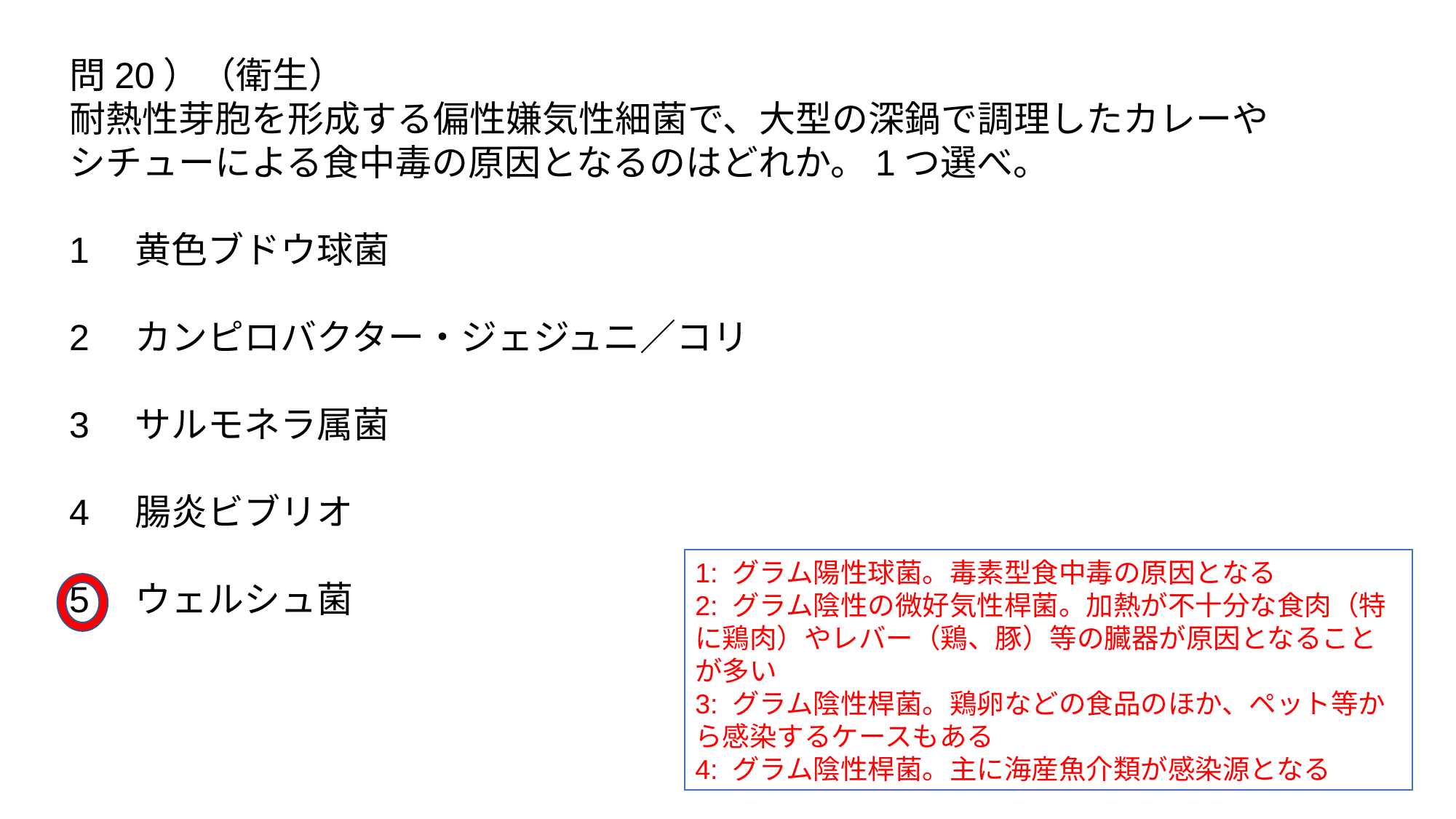

問20）（衛生）
耐熱性芽胞を形成する偏性嫌気性細菌で、大型の深鍋で調理したカレーや
シチューによる食中毒の原因となるのはどれか。1つ選べ。

1　黄色ブドウ球菌

2　カンピロバクター・ジェジュニ／コリ

3　サルモネラ属菌

4　腸炎ビブリオ

5　ウェルシュ菌
1: グラム陽性球菌。毒素型食中毒の原因となる
2: グラム陰性の微好気性桿菌。加熱が不十分な食肉（特に鶏肉）やレバー（鶏、豚）等の臓器が原因となることが多い
3: グラム陰性桿菌。鶏卵などの食品のほか、ペット等から感染するケースもある
4: グラム陰性桿菌。主に海産魚介類が感染源となる